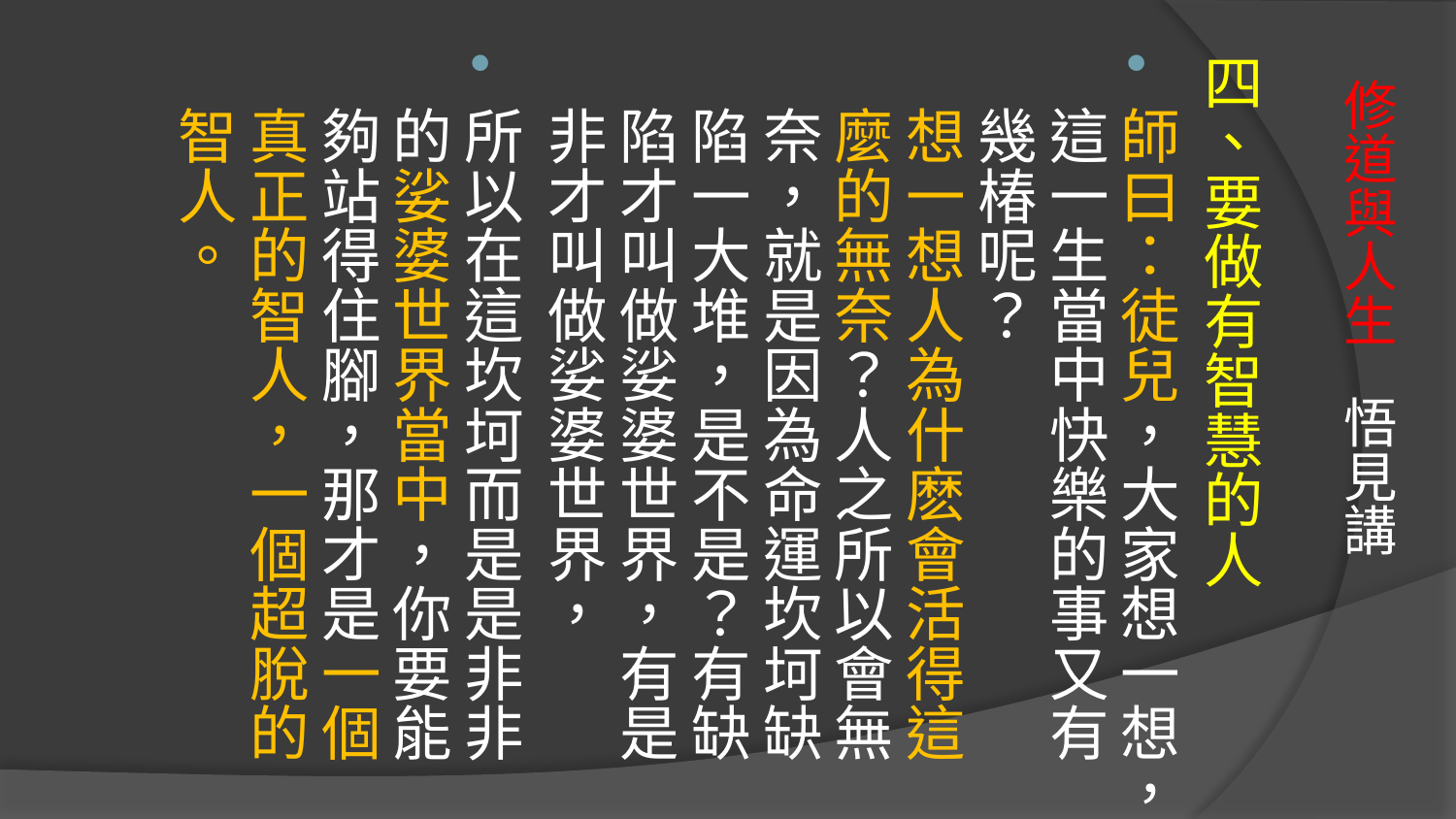

四、要做有智慧的人
師曰：徒兒，大家想一想，這一生當中快樂的事又有幾椿呢？
想一想人為什麽會活得這麼的無奈？人之所以會無奈，就是因為命運坎坷缺陷一大堆，是不是？有缺陷才叫做娑婆世界，有是非才叫做娑婆世界，
所以在這坎坷而是是非非的娑婆世界當中，你要能夠站得住腳，那才是一個真正的智人，一個超脫的智人。

# 修道與人生    悟見講